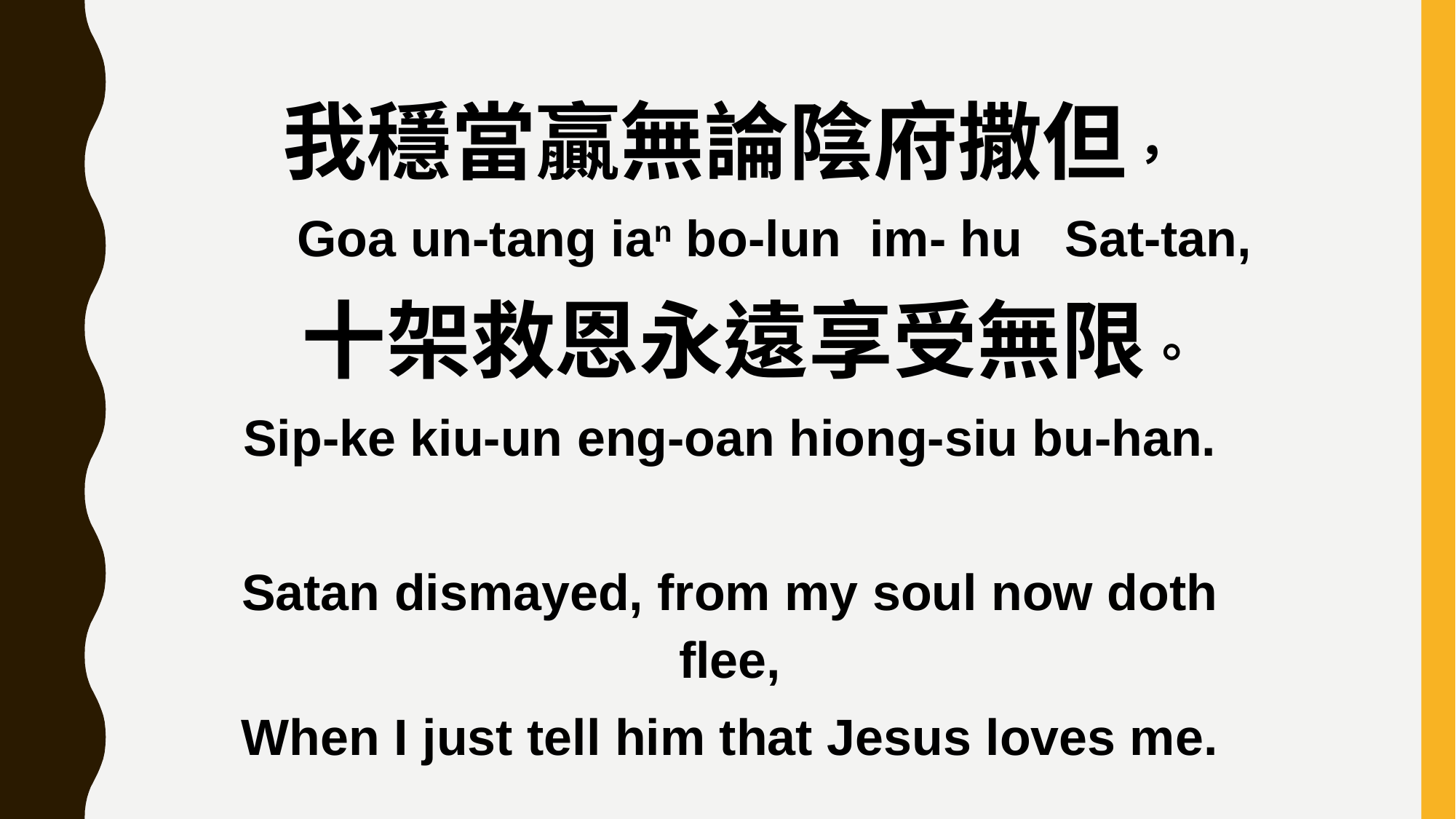

我穩當贏無論陰府撒但，
       Goa un-tang ian bo-lun  im- hu   Sat-tan,
 十架救恩永遠享受無限。
Sip-ke kiu-un eng-oan hiong-siu bu-han.

Satan dismayed, from my soul now doth flee,
When I just tell him that Jesus loves me.